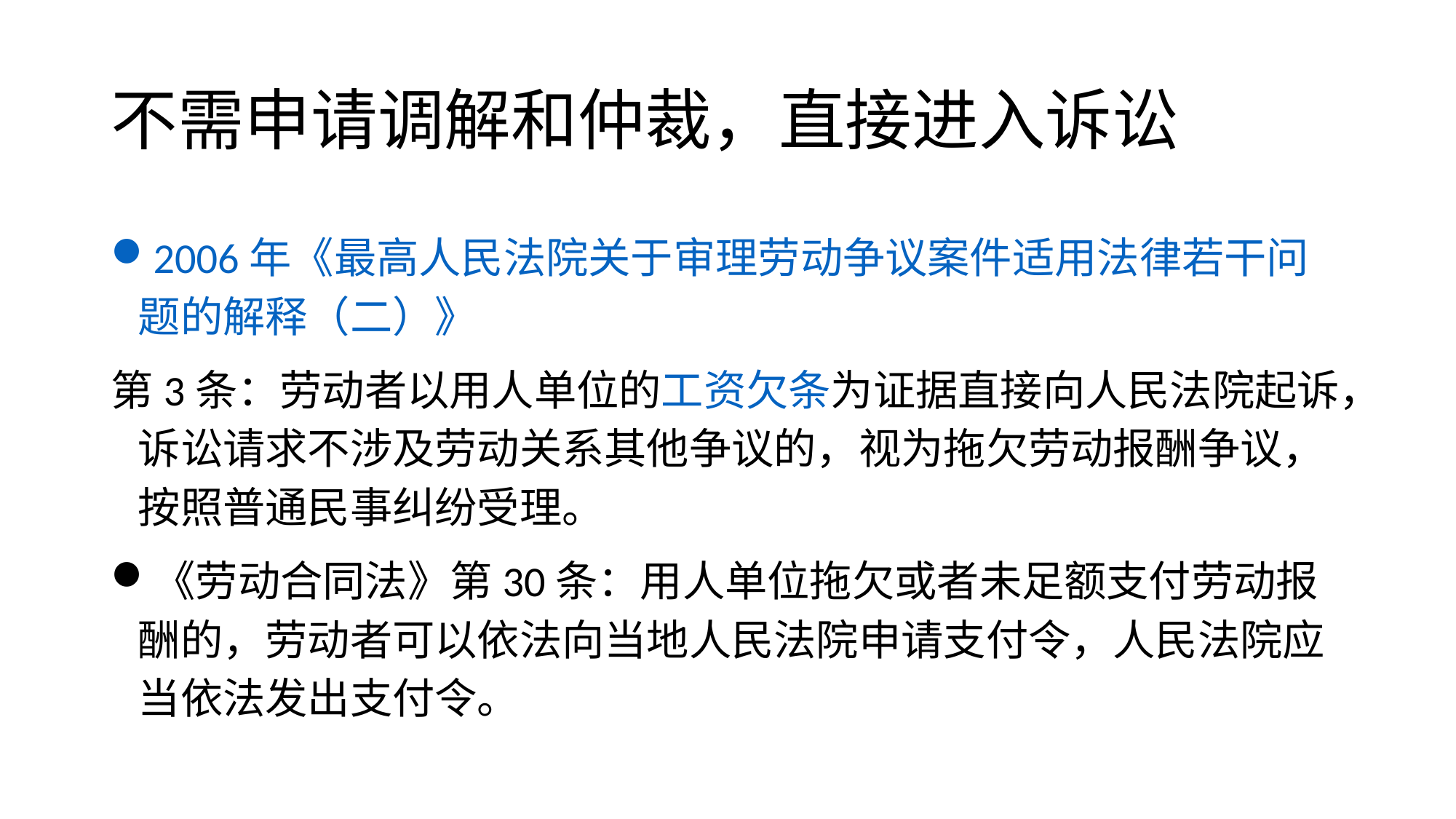

# 不需申请调解和仲裁，直接进入诉讼
2006年《最高人民法院关于审理劳动争议案件适用法律若干问题的解释（二）》
第3条：劳动者以用人单位的工资欠条为证据直接向人民法院起诉，诉讼请求不涉及劳动关系其他争议的，视为拖欠劳动报酬争议，按照普通民事纠纷受理。
《劳动合同法》第30条：用人单位拖欠或者未足额支付劳动报酬的，劳动者可以依法向当地人民法院申请支付令，人民法院应当依法发出支付令。